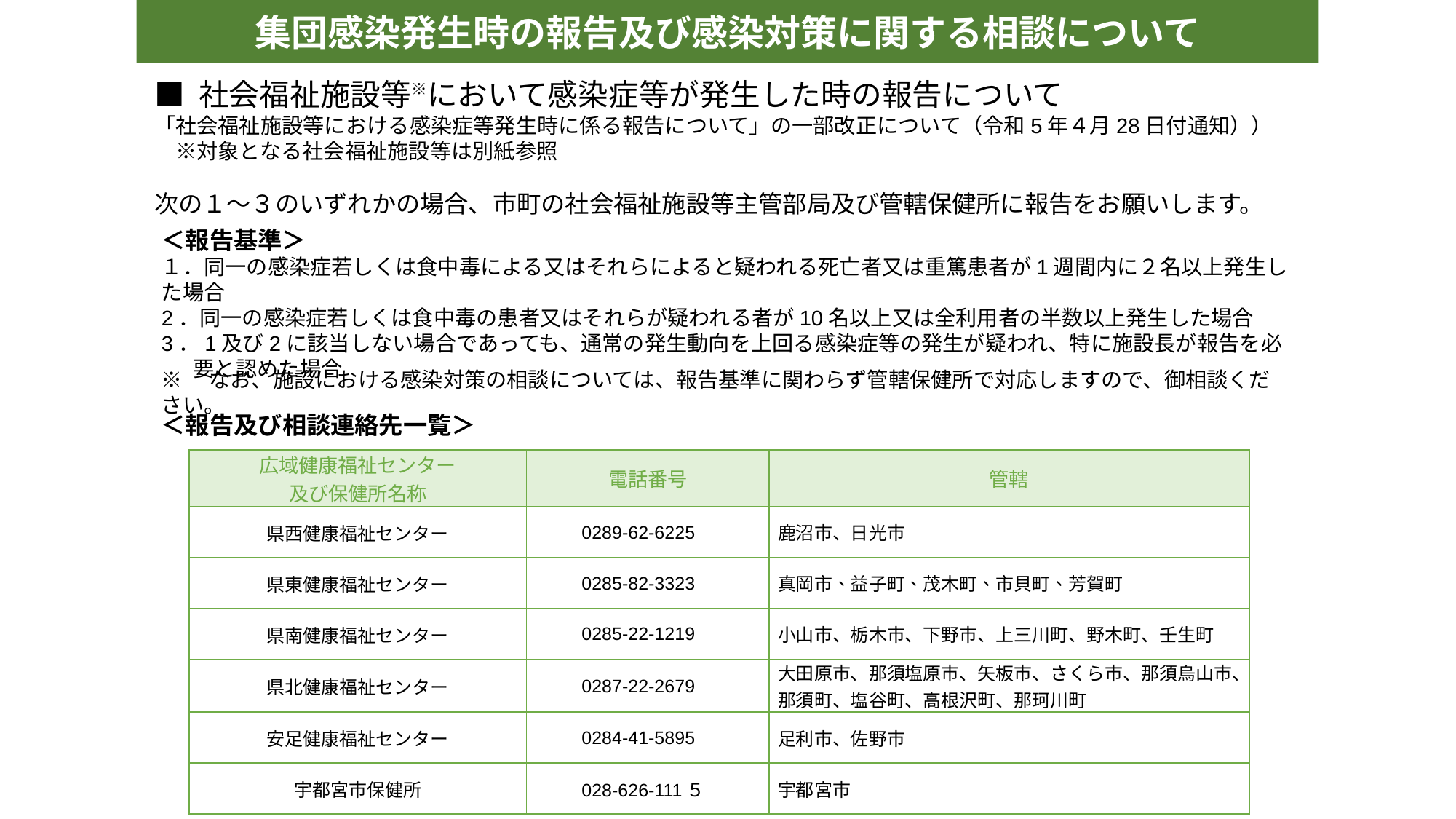

集団感染発生時の報告及び感染対策に関する相談について
■ 社会福祉施設等※において感染症等が発生した時の報告について
「社会福祉施設等における感染症等発生時に係る報告について」の一部改正について（令和5年４月28日付通知））
　※対象となる社会福祉施設等は別紙参照

次の１～３のいずれかの場合、市町の社会福祉施設等主管部局及び管轄保健所に報告をお願いします。
＜報告基準＞
１．同一の感染症若しくは食中毒による又はそれらによると疑われる死亡者又は重篤患者が1週間内に２名以上発生した場合
2．同一の感染症若しくは食中毒の患者又はそれらが疑われる者が10名以上又は全利用者の半数以上発生した場合
3．1及び2に該当しない場合であっても、通常の発生動向を上回る感染症等の発生が疑われ、特に施設長が報告を必要と認めた場合
※　なお、施設における感染対策の相談については、報告基準に関わらず管轄保健所で対応しますので、御相談ください。
＜報告及び相談連絡先一覧＞
| 広域健康福祉センター 及び保健所名称 | 電話番号 | 管轄 |
| --- | --- | --- |
| 県西健康福祉センター | 0289-62-6225 | 鹿沼市、日光市 |
| 県東健康福祉センター | 0285-82-3323 | 真岡市、益子町、茂木町、市貝町、芳賀町 |
| 県南健康福祉センター | 0285-22-1219 | 小山市、栃木市、下野市、上三川町、野木町、壬生町 |
| 県北健康福祉センター | 0287-22-2679 | 大田原市、那須塩原市、矢板市、さくら市、那須烏山市、那須町、塩谷町、高根沢町、那珂川町 |
| 安足健康福祉センター | 0284-41-5895 | 足利市、佐野市 |
| 宇都宮市保健所 | 028-626-111５ | 宇都宮市 |